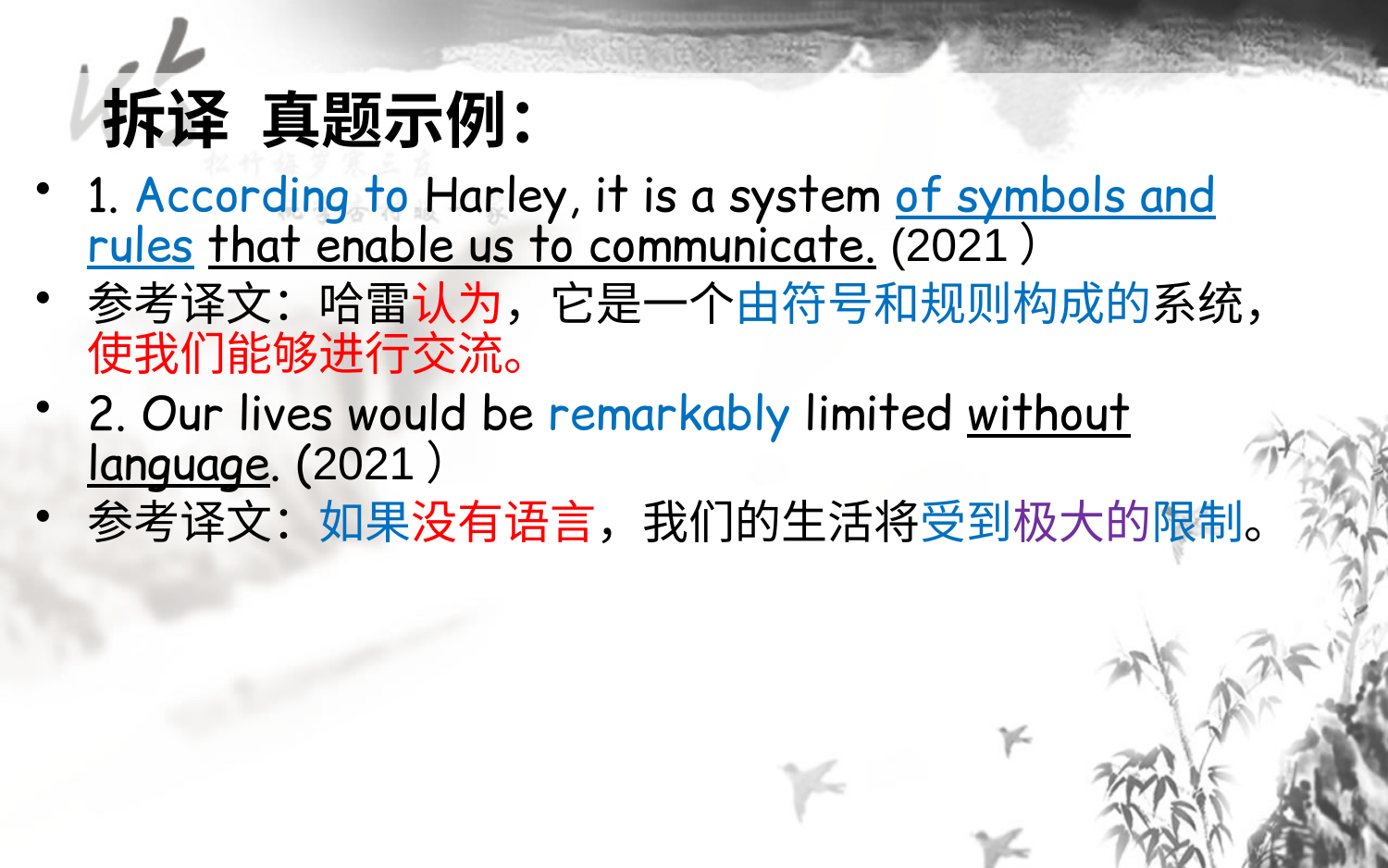

拆译  真题示例：
1. According to Harley, it is a system of symbols and rules that enable us to communicate. (2021）
参考译文：哈雷认为，它是一个由符号和规则构成的系统，使我们能够进行交流。
2. Our lives would be remarkably limited without language. (2021）
参考译文：如果没有语言，我们的生活将受到极大的限制。